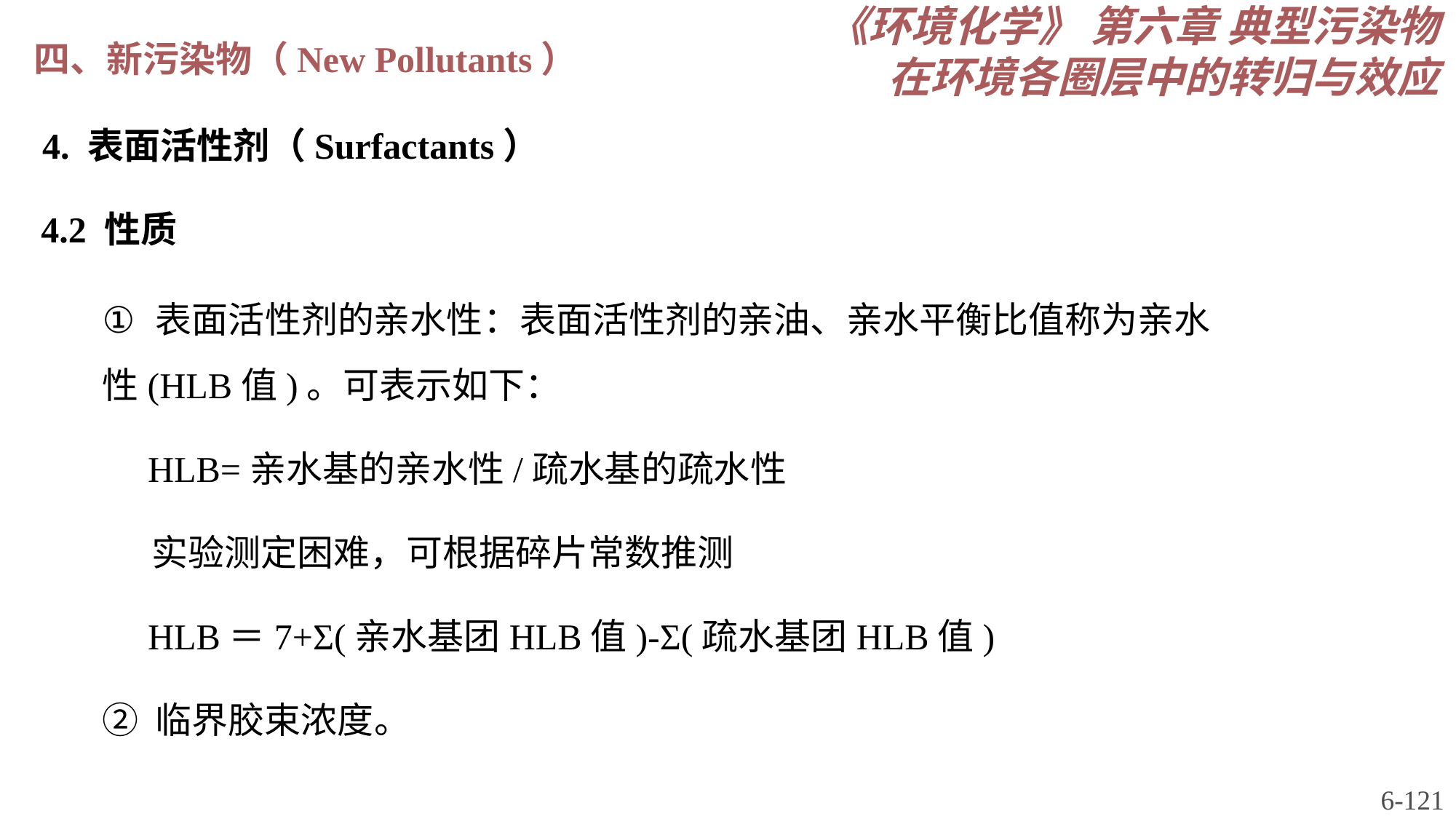

《环境化学》 第六章 典型污染物在环境各圈层中的转归与效应
四、新污染物（New Pollutants）
4. 表面活性剂（Surfactants）
4.2 性质

 表面活性剂的亲水性：表面活性剂的亲油、亲水平衡比值称为亲水性(HLB值)。可表示如下：
     HLB=亲水基的亲水性/疏水基的疏水性
     实验测定困难，可根据碎片常数推测
     HLB＝7+Σ(亲水基团HLB值)-Σ(疏水基团HLB值)
② 临界胶束浓度。
6-121